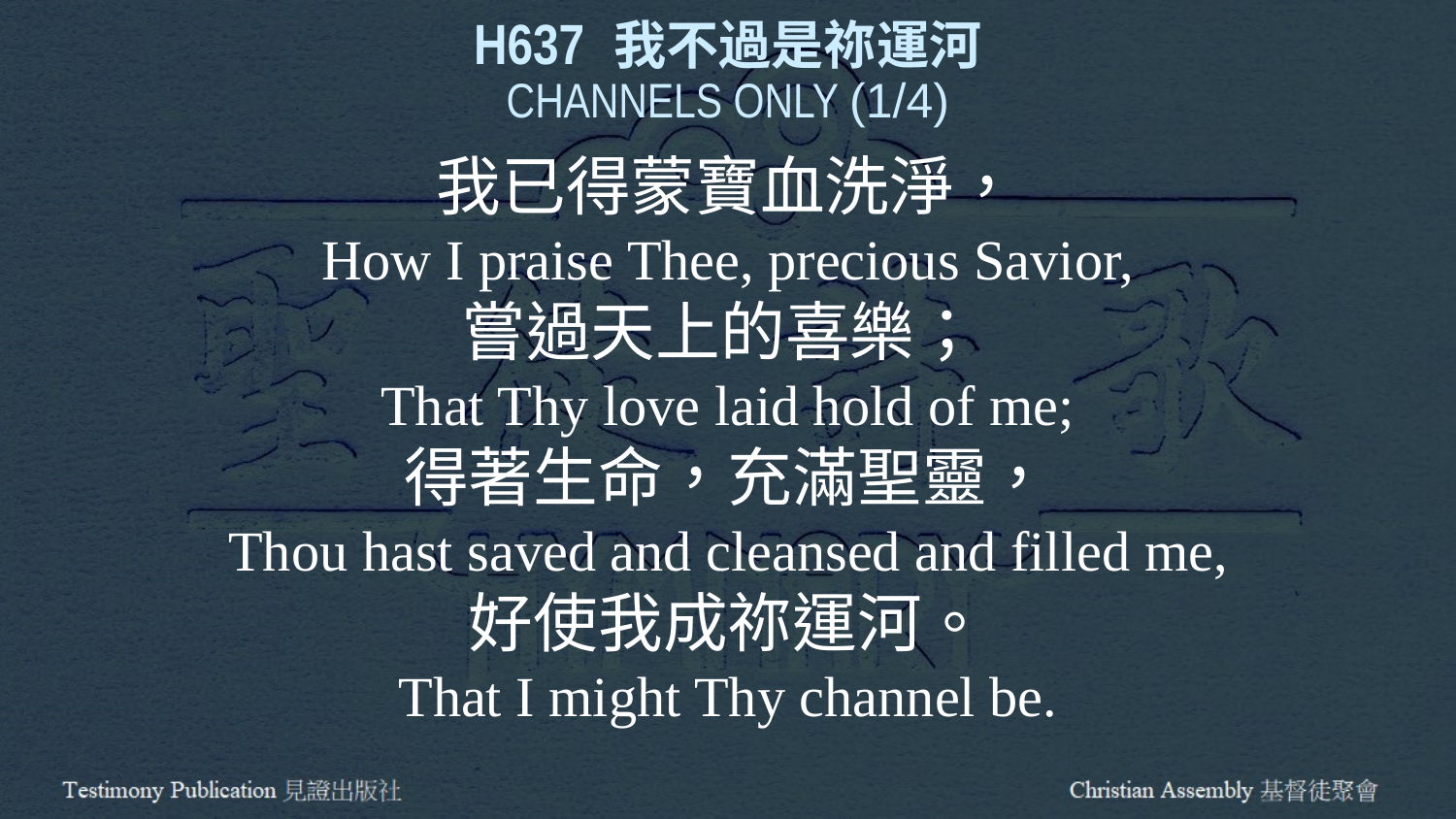

H637  我不過是祢運河
CHANNELS ONLY (1/4)
我已得蒙寶血洗淨，
How I praise Thee, precious Savior,
嘗過天上的喜樂；
That Thy love laid hold of me;
得著生命，充滿聖靈，
Thou hast saved and cleansed and filled me,
好使我成祢運河。
That I might Thy channel be.